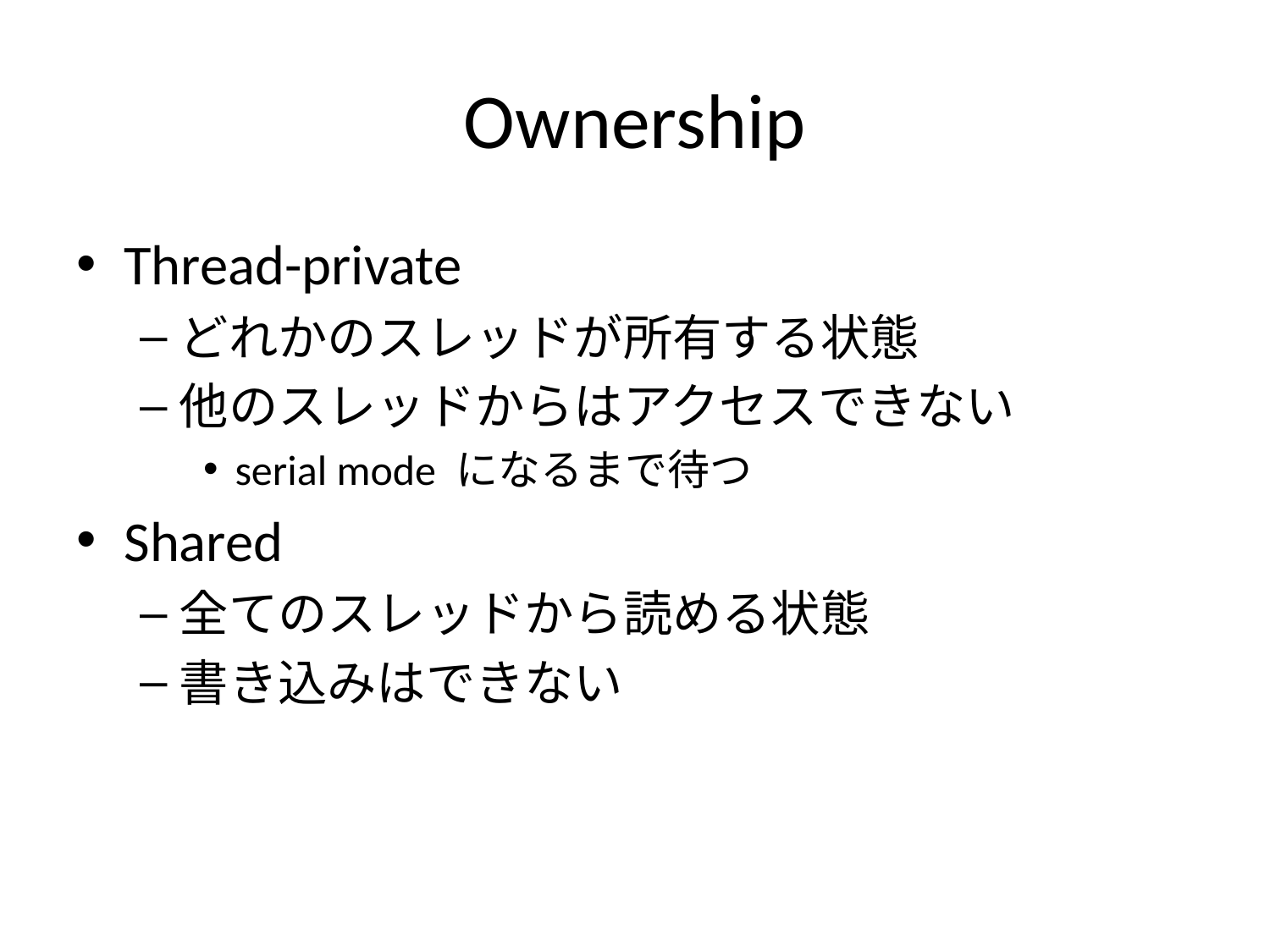

# Ownership
Thread-private
どれかのスレッドが所有する状態
他のスレッドからはアクセスできない
serial mode になるまで待つ
Shared
全てのスレッドから読める状態
書き込みはできない